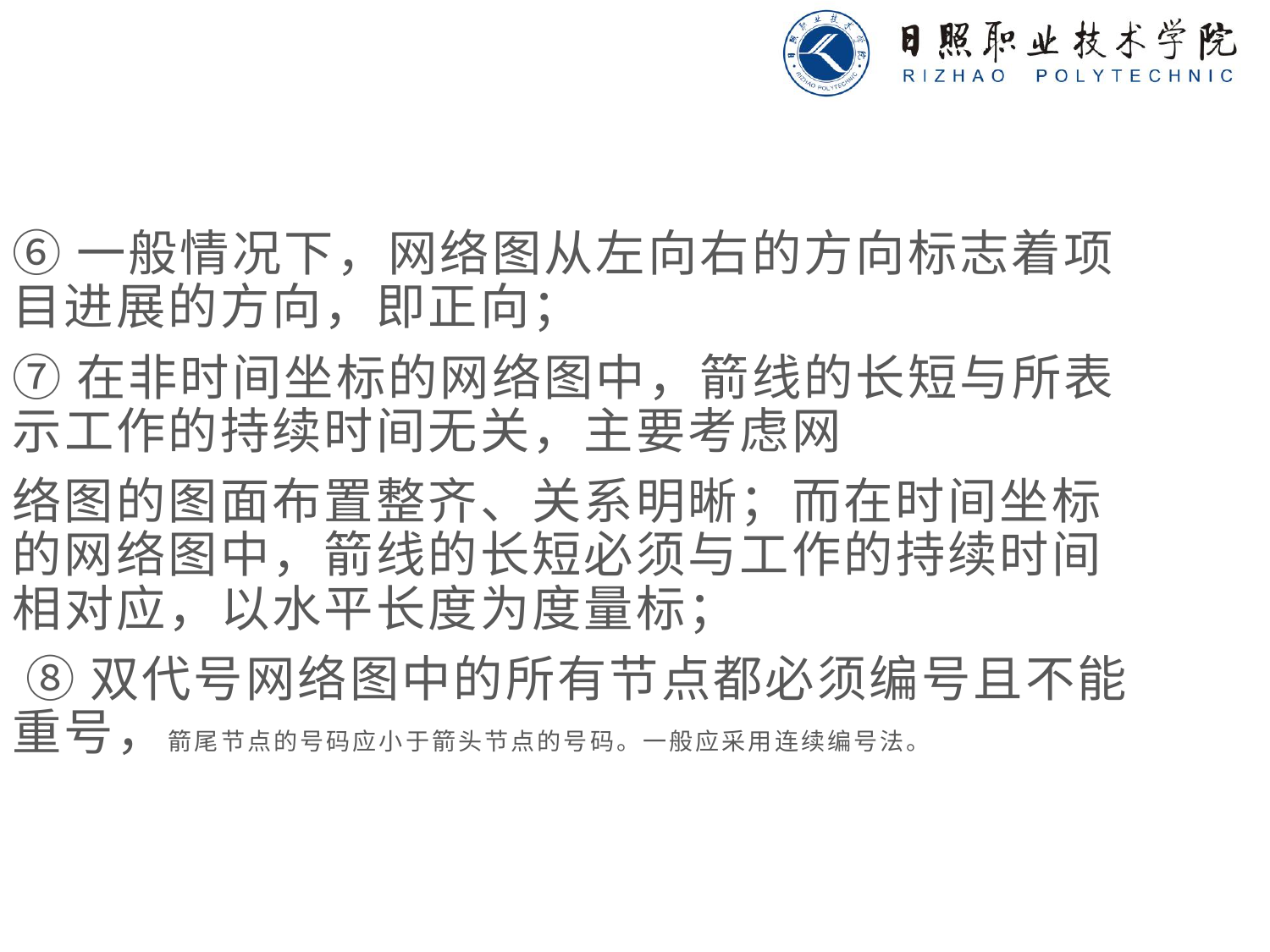

⑥一般情况下，网络图从左向右的方向标志着项目进展的方向，即正向；
⑦在非时间坐标的网络图中，箭线的长短与所表示工作的持续时间无关，主要考虑网
络图的图面布置整齐、关系明晰；而在时间坐标的网络图中，箭线的长短必须与工作的持续时间相对应，以水平长度为度量标；
 ⑧双代号网络图中的所有节点都必须编号且不能重号，箭尾节点的号码应小于箭头节点的号码。一般应采用连续编号法。